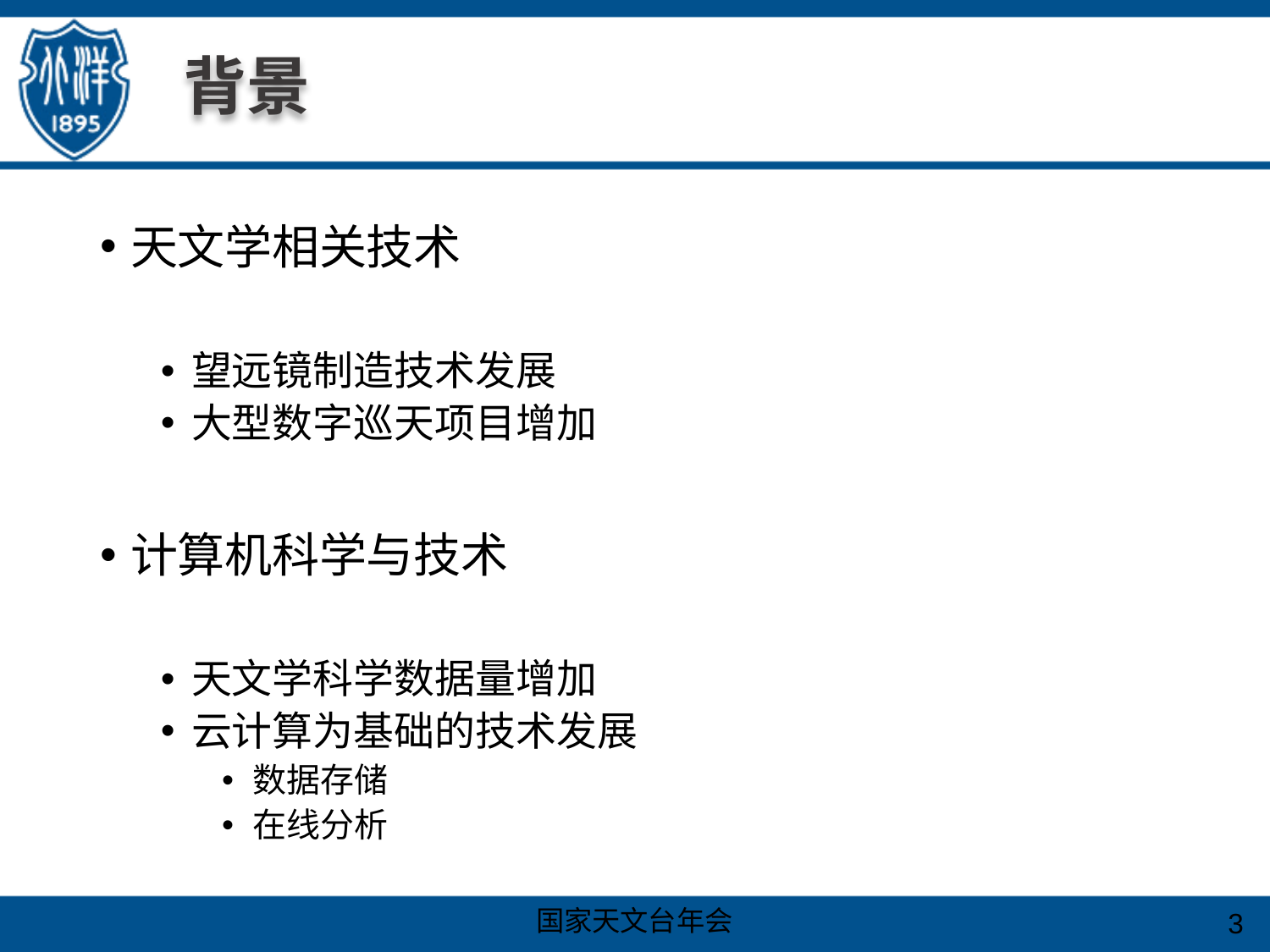

# 背景
天文学相关技术

望远镜制造技术发展
大型数字巡天项目增加

计算机科学与技术

天文学科学数据量增加
云计算为基础的技术发展
数据存储
在线分析

3
国家天文台年会